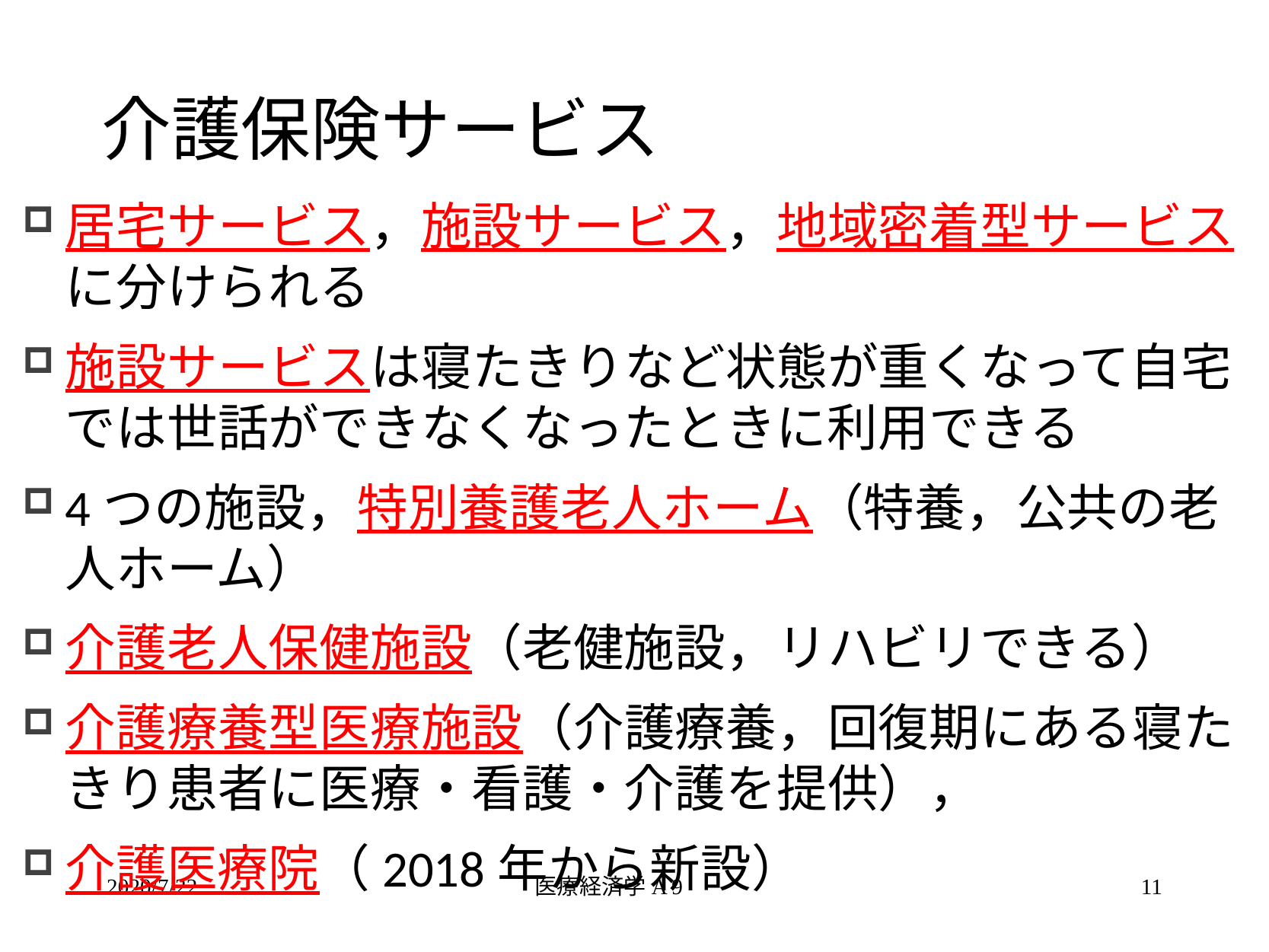

# 介護保険サービス
居宅サービス，施設サービス，地域密着型サービスに分けられる
施設サービスは寝たきりなど状態が重くなって自宅では世話ができなくなったときに利用できる
4つの施設，特別養護老人ホーム（特養，公共の老人ホーム）
介護老人保健施設（老健施設，リハビリできる）
介護療養型医療施設（介護療養，回復期にある寝たきり患者に医療・看護・介護を提供），
介護医療院（2018年から新設）

2020/7/22
医療経済学A 9
11